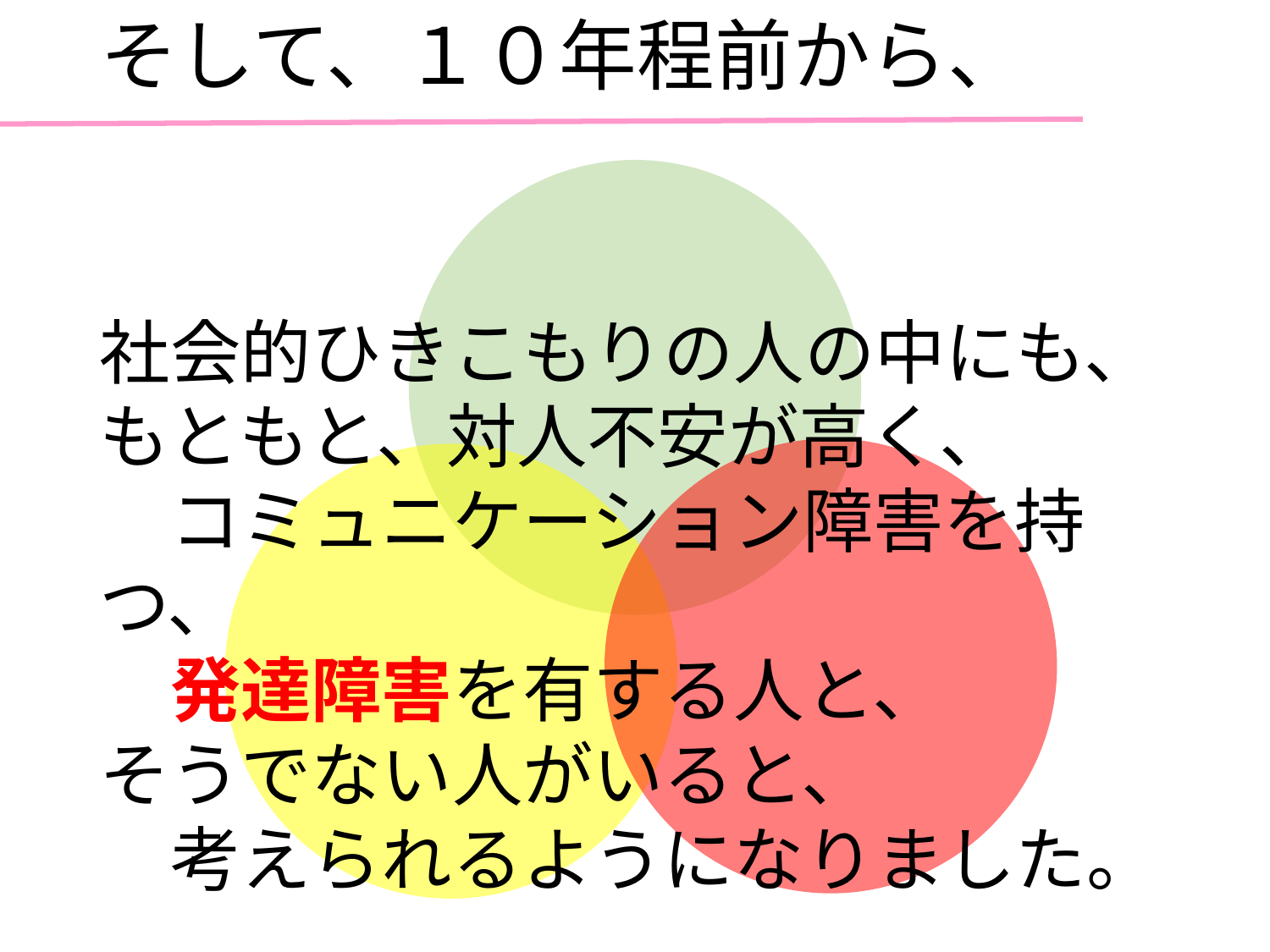

# そして、１０年程前から、

社会的ひきこもりの人の中にも、
もともと、対人不安が高く、
　コミュニケーション障害を持つ、
　発達障害を有する人と、
そうでない人がいると、
　考えられるようになりました。